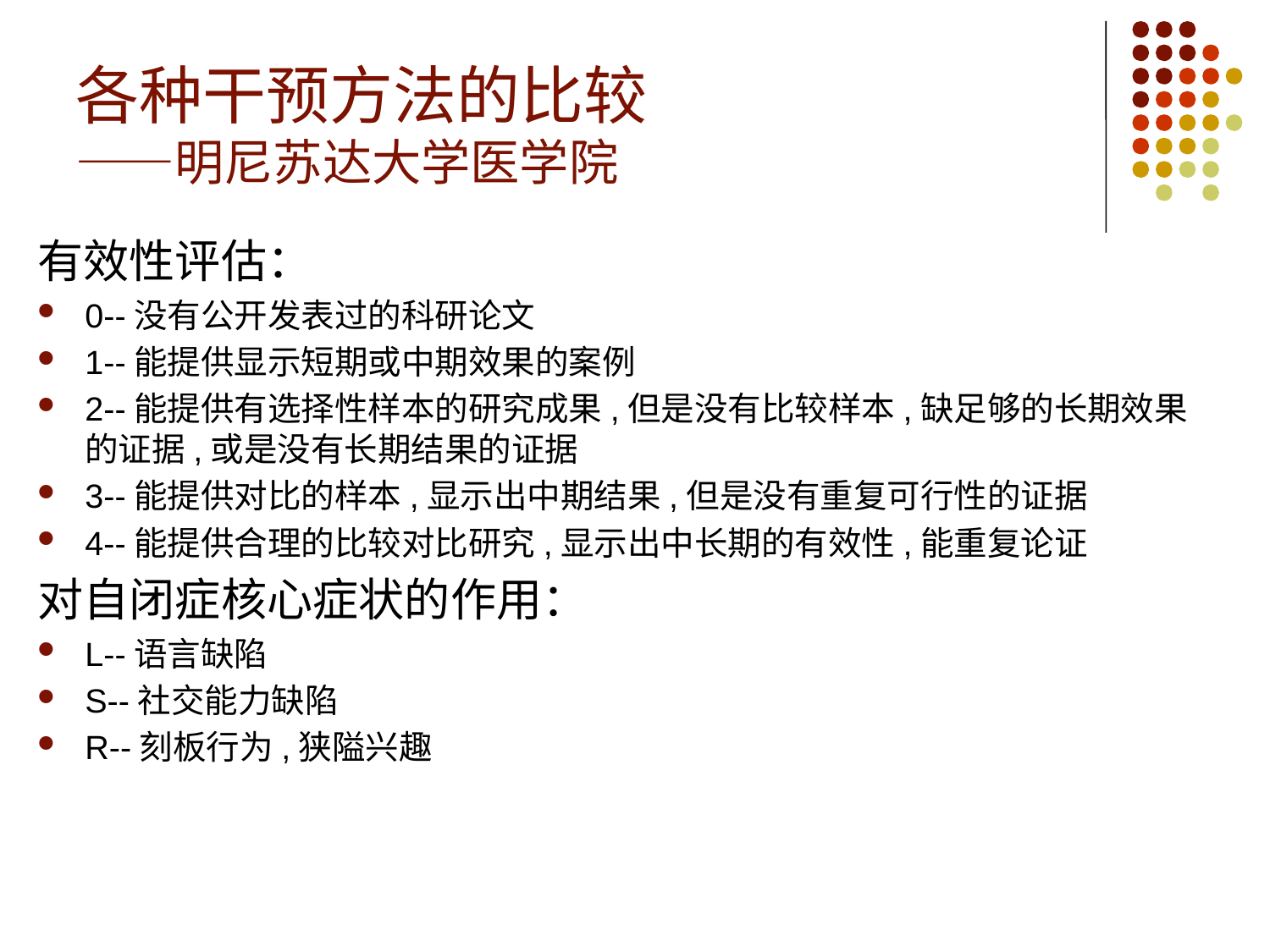

# 各种干预方法的比较 ——明尼苏达大学医学院
有效性评估：
0--没有公开发表过的科研论文
1--能提供显示短期或中期效果的案例
2--能提供有选择性样本的研究成果,但是没有比较样本,缺足够的长期效果的证据,或是没有长期结果的证据
3--能提供对比的样本,显示出中期结果,但是没有重复可行性的证据
4--能提供合理的比较对比研究,显示出中长期的有效性,能重复论证
对自闭症核心症状的作用：
L--语言缺陷
S--社交能力缺陷
R--刻板行为,狭隘兴趣